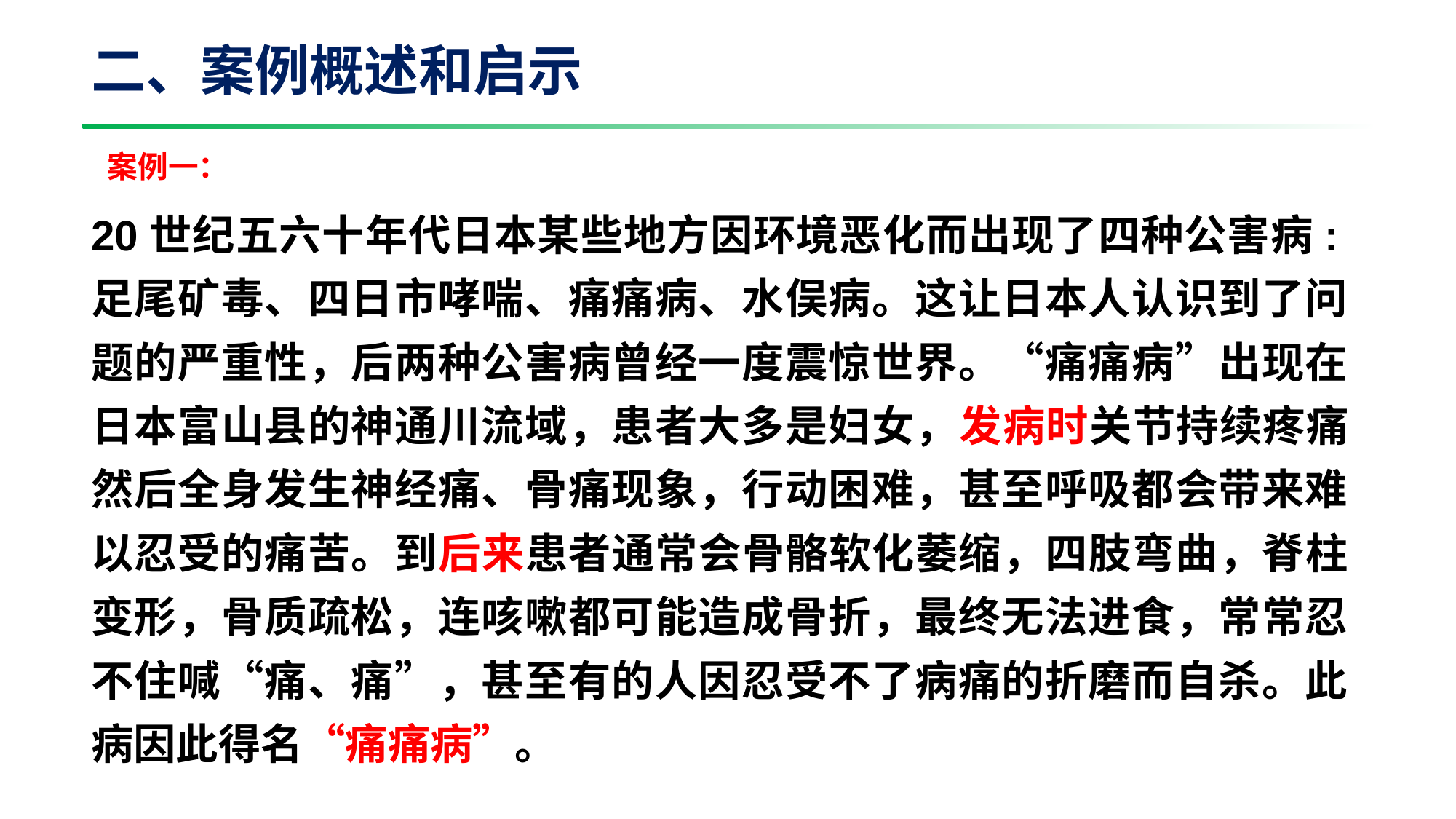

二、案例概述和启示
案例一：
20世纪五六十年代日本某些地方因环境恶化而出现了四种公害病:足尾矿毒、四日市哮喘、痛痛病、水俣病。这让日本人认识到了问题的严重性，后两种公害病曾经一度震惊世界。“痛痛病”出现在日本富山县的神通川流域，患者大多是妇女，发病时关节持续疼痛然后全身发生神经痛、骨痛现象，行动困难，甚至呼吸都会带来难以忍受的痛苦。到后来患者通常会骨骼软化萎缩，四肢弯曲，脊柱变形，骨质疏松，连咳嗽都可能造成骨折，最终无法进食，常常忍不住喊“痛、痛”，甚至有的人因忍受不了病痛的折磨而自杀。此病因此得名“痛痛病”。